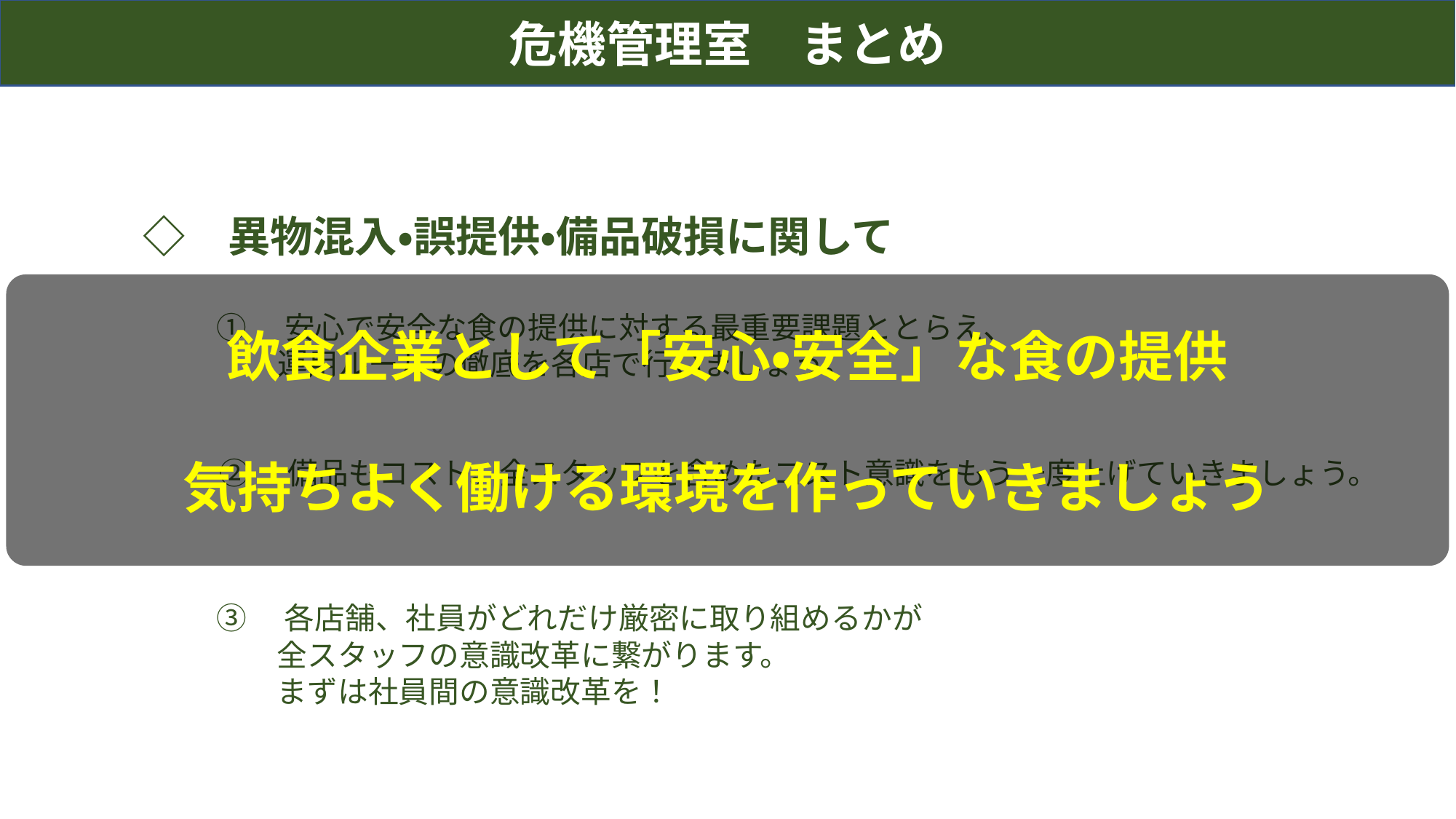

危機管理室　まとめ
　◇　異物混入・誤提供・備品破損に関して
飲食企業として「安心・安全」な食の提供

気持ちよく働ける環境を作っていきましょう
①　安心で安全な食の提供に対する最重要課題ととらえ、
　　運用ルールの徹底を各店で行いましょう。
②　備品もコスト。全スタッフを含めたコスト意識をもう一度上げていきましょう。
③　各店舗、社員がどれだけ厳密に取り組めるかが
　　全スタッフの意識改革に繋がります。
　　まずは社員間の意識改革を！